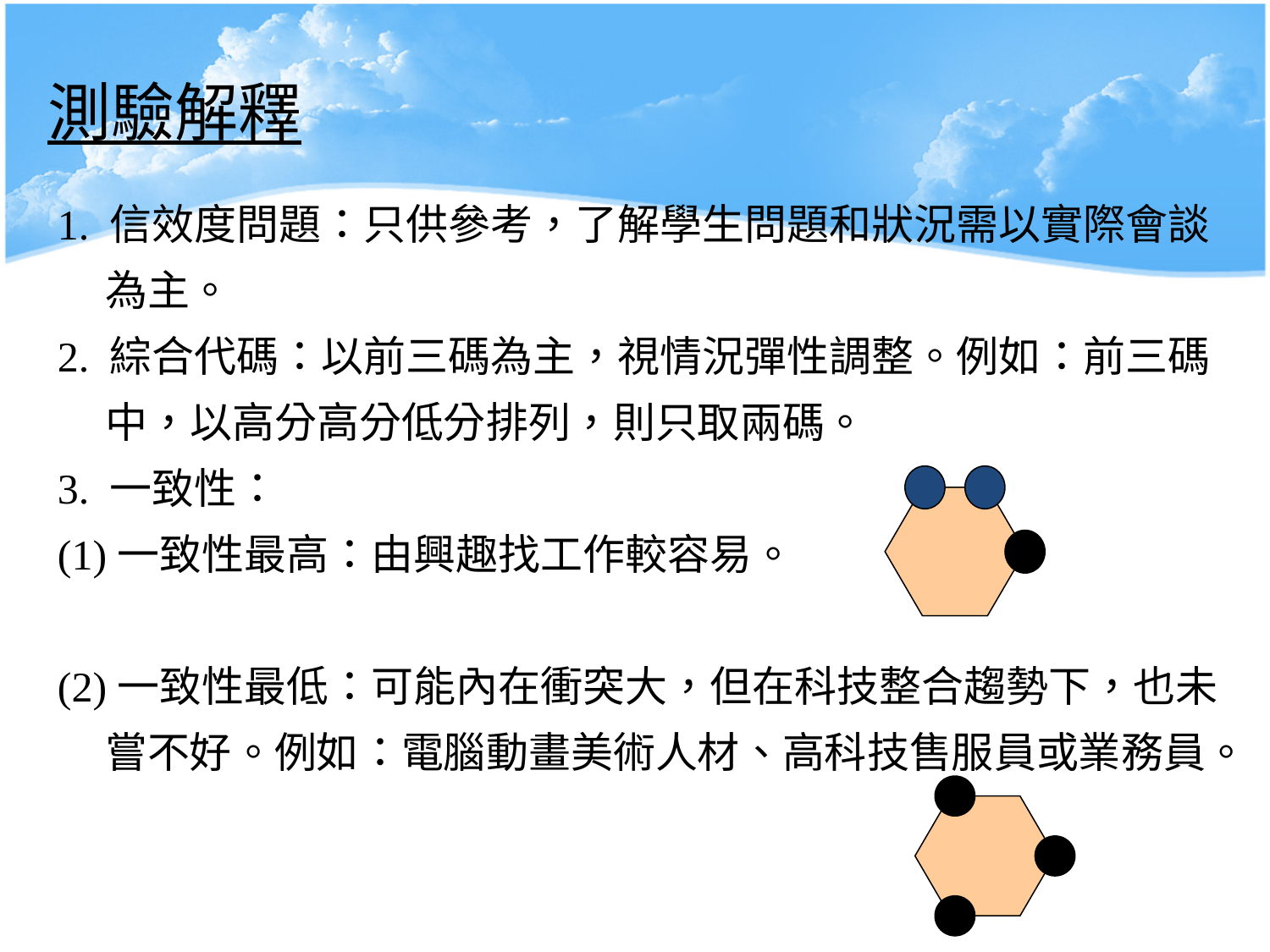

測驗解釋
1. 信效度問題：只供參考，了解學生問題和狀況需以實際會談為主。
2. 綜合代碼：以前三碼為主，視情況彈性調整。例如：前三碼中，以高分高分低分排列，則只取兩碼。
3. 一致性：
(1)一致性最高：由興趣找工作較容易。

(2)一致性最低：可能內在衝突大，但在科技整合趨勢下，也未嘗不好。例如：電腦動畫美術人材、高科技售服員或業務員。